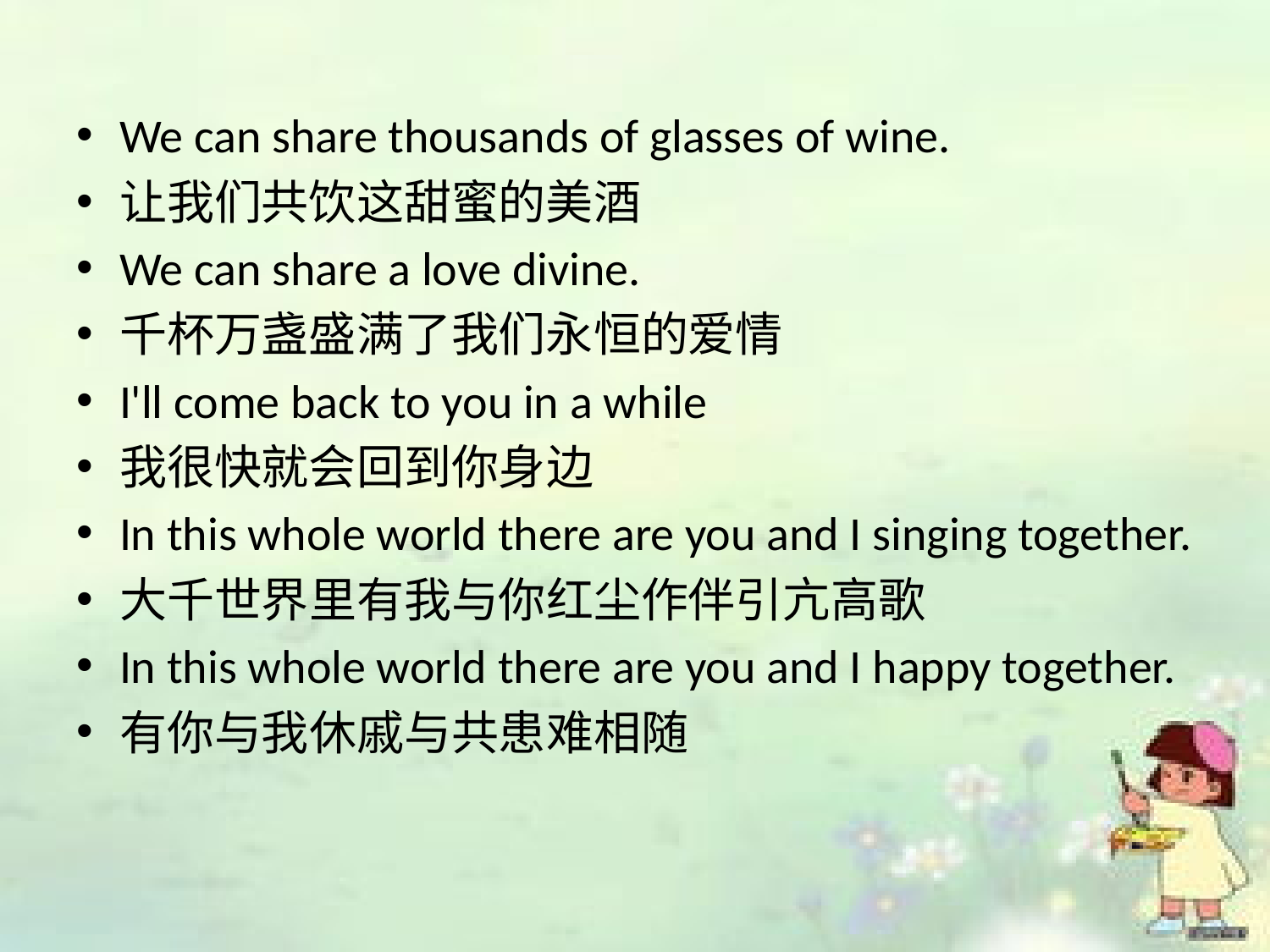

We can share thousands of glasses of wine.
让我们共饮这甜蜜的美酒
We can share a love divine.
千杯万盏盛满了我们永恒的爱情
I'll come back to you in a while
我很快就会回到你身边
In this whole world there are you and I singing together.
大千世界里有我与你红尘作伴引亢高歌
In this whole world there are you and I happy together.
有你与我休戚与共患难相随